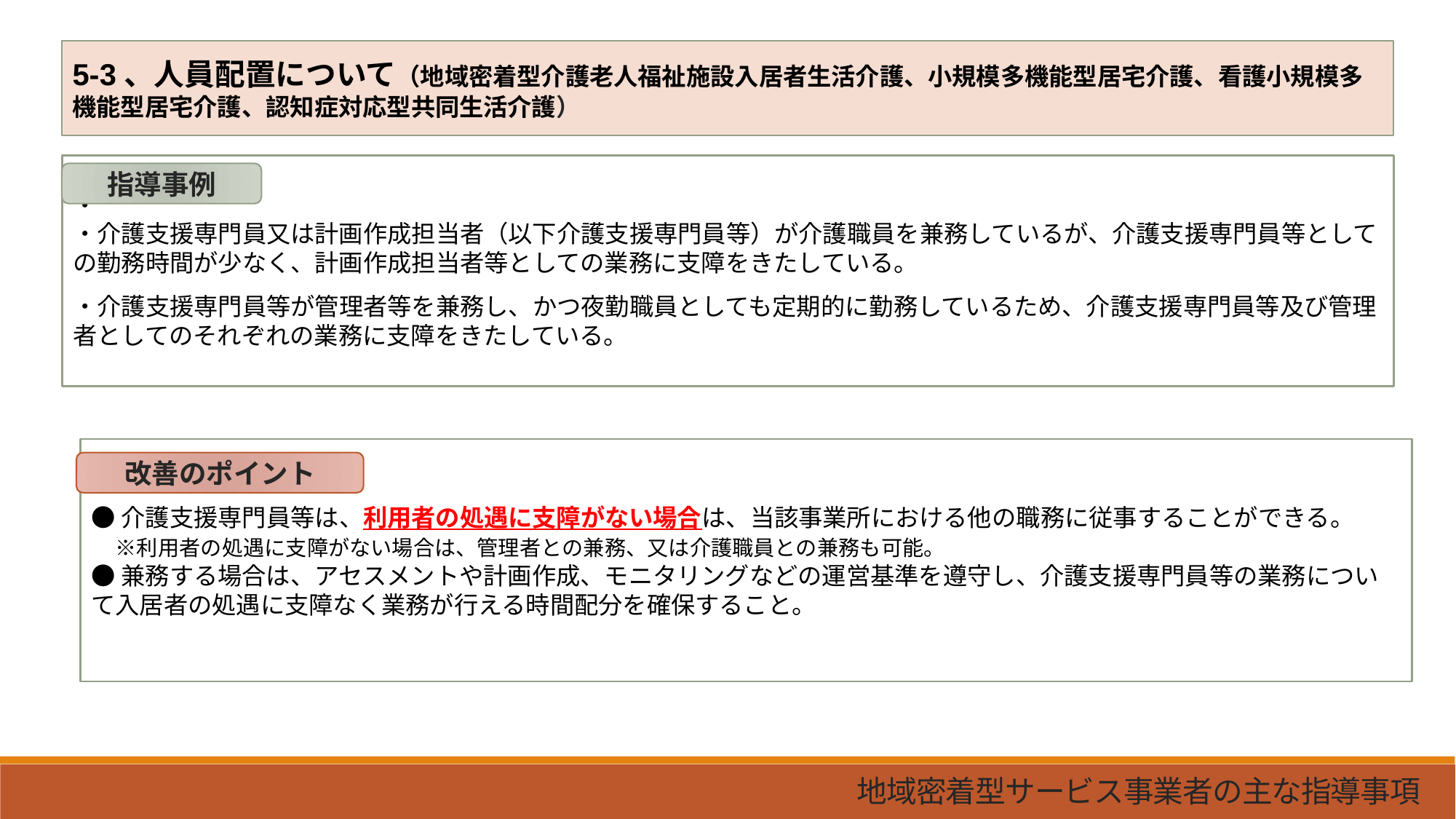

5-3、人員配置について（地域密着型介護老人福祉施設入居者生活介護、小規模多機能型居宅介護、看護小規模多機能型居宅介護、認知症対応型共同生活介護）

・
・介護支援専門員又は計画作成担当者（以下介護支援専門員等）が介護職員を兼務しているが、介護支援専門員等としての勤務時間が少なく、計画作成担当者等としての業務に支障をきたしている。

・介護支援専門員等が管理者等を兼務し、かつ夜勤職員としても定期的に勤務しているため、介護支援専門員等及び管理者としてのそれぞれの業務に支障をきたしている。

指導事例

●介護支援専門員等は、利用者の処遇に支障がない場合は、当該事業所における他の職務に従事することができる。
　※利用者の処遇に支障がない場合は、管理者との兼務、又は介護職員との兼務も可能。
●兼務する場合は、アセスメントや計画作成、モニタリングなどの運営基準を遵守し、介護支援専門員等の業務について入居者の処遇に支障なく業務が行える時間配分を確保すること。

改善のポイント
地域密着型サービス事業者の主な指導事項